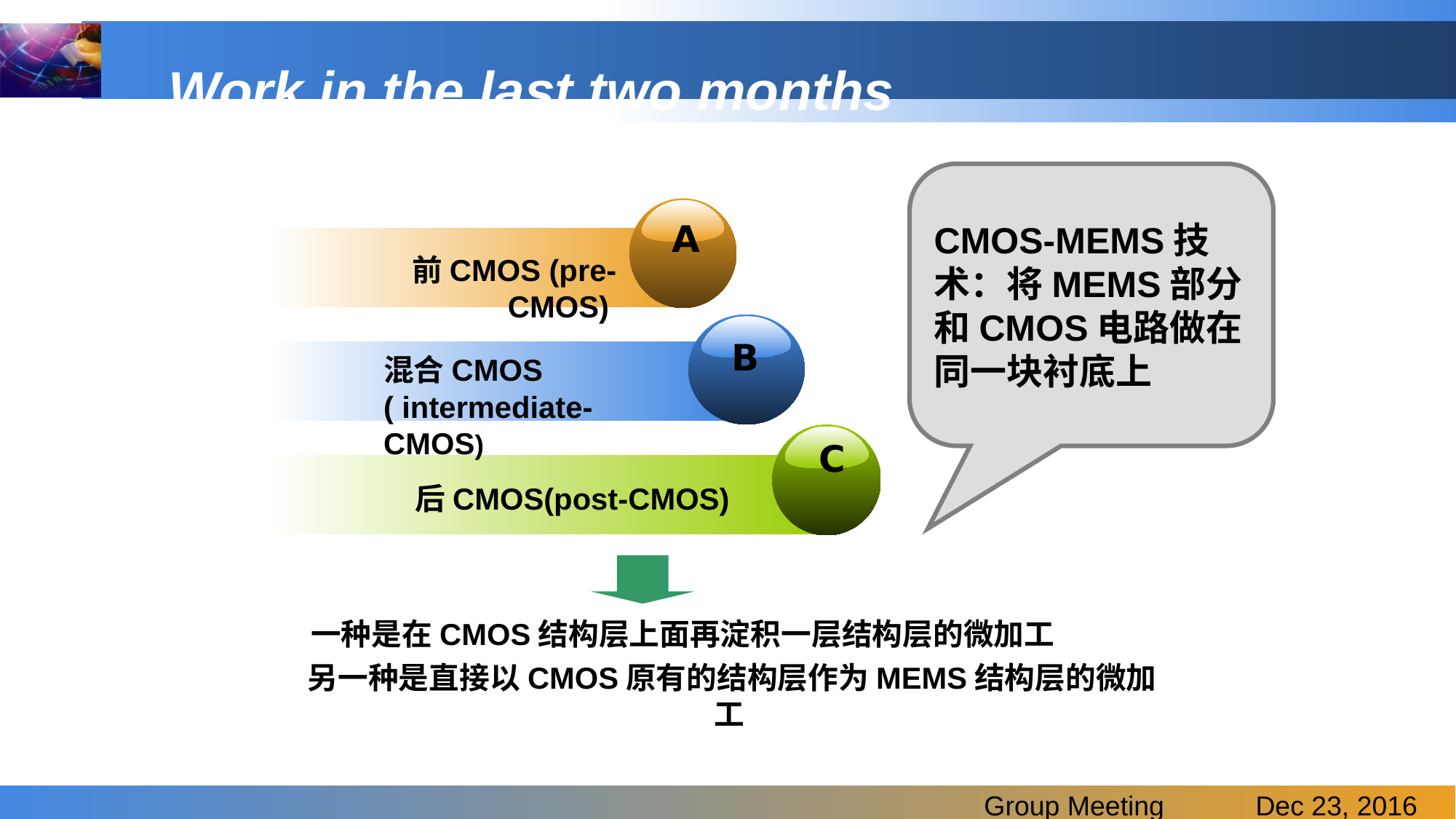

# Work in the last two months
CMOS-MEMS技术：将MEMS部分和CMOS电路做在同一块衬底上

A

前CMOS (pre-CMOS)

B

混合CMOS
( intermediate-CMOS)

C

后CMOS(post-CMOS)

一种是在CMOS结构层上面再淀积一层结构层的微加工
另一种是直接以CMOS原有的结构层作为MEMS结构层的微加工